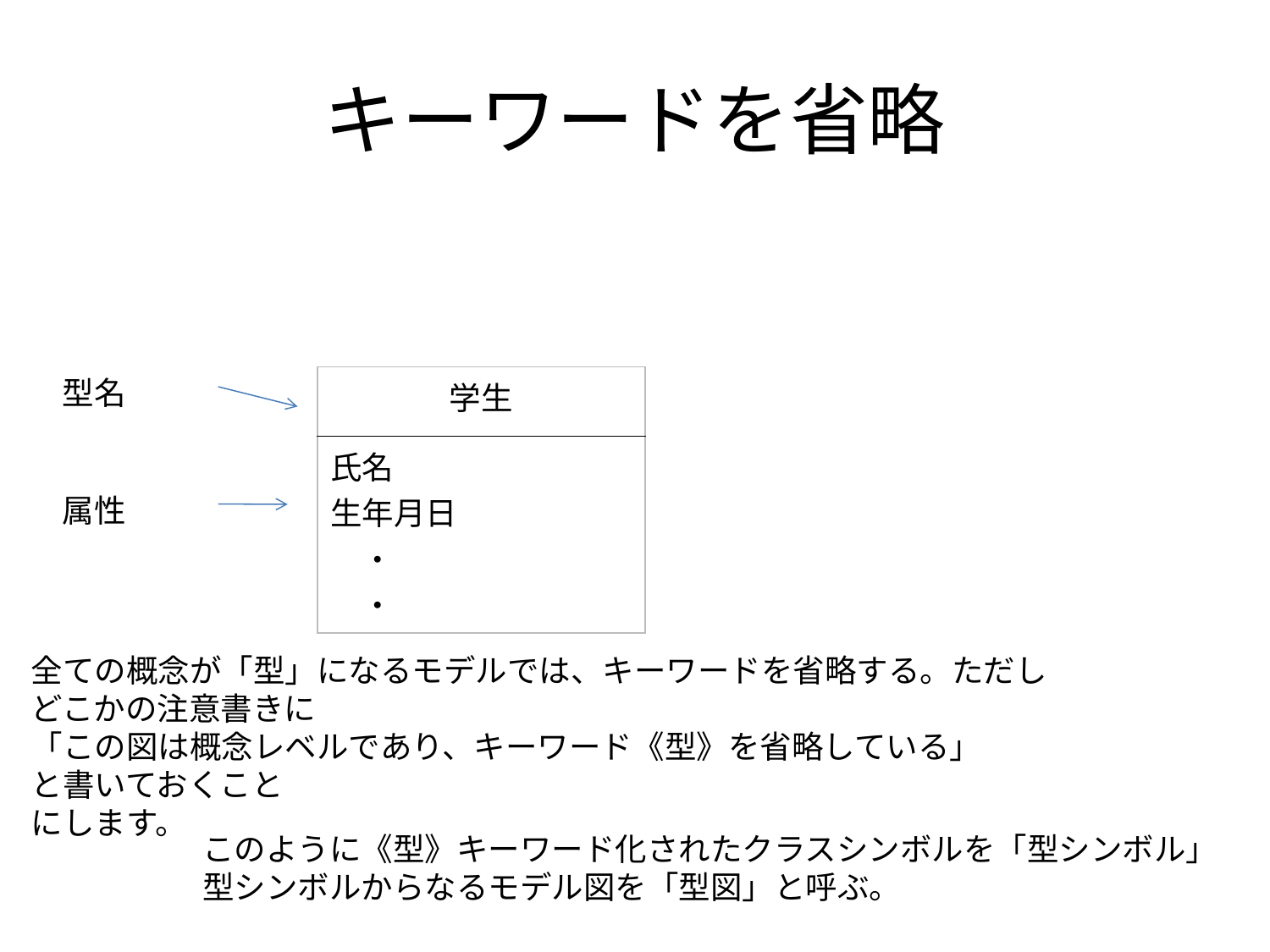

# キーワードを省略
型名
| 学生 |
| --- |
| 氏名 生年月日 　・ 　・ |
属性
全ての概念が「型」になるモデルでは、キーワードを省略する。ただし
どこかの注意書きに
「この図は概念レベルであり、キーワード《型》を省略している」
と書いておくこと
にします。
このように《型》キーワード化されたクラスシンボルを「型シンボル」
型シンボルからなるモデル図を「型図」と呼ぶ。